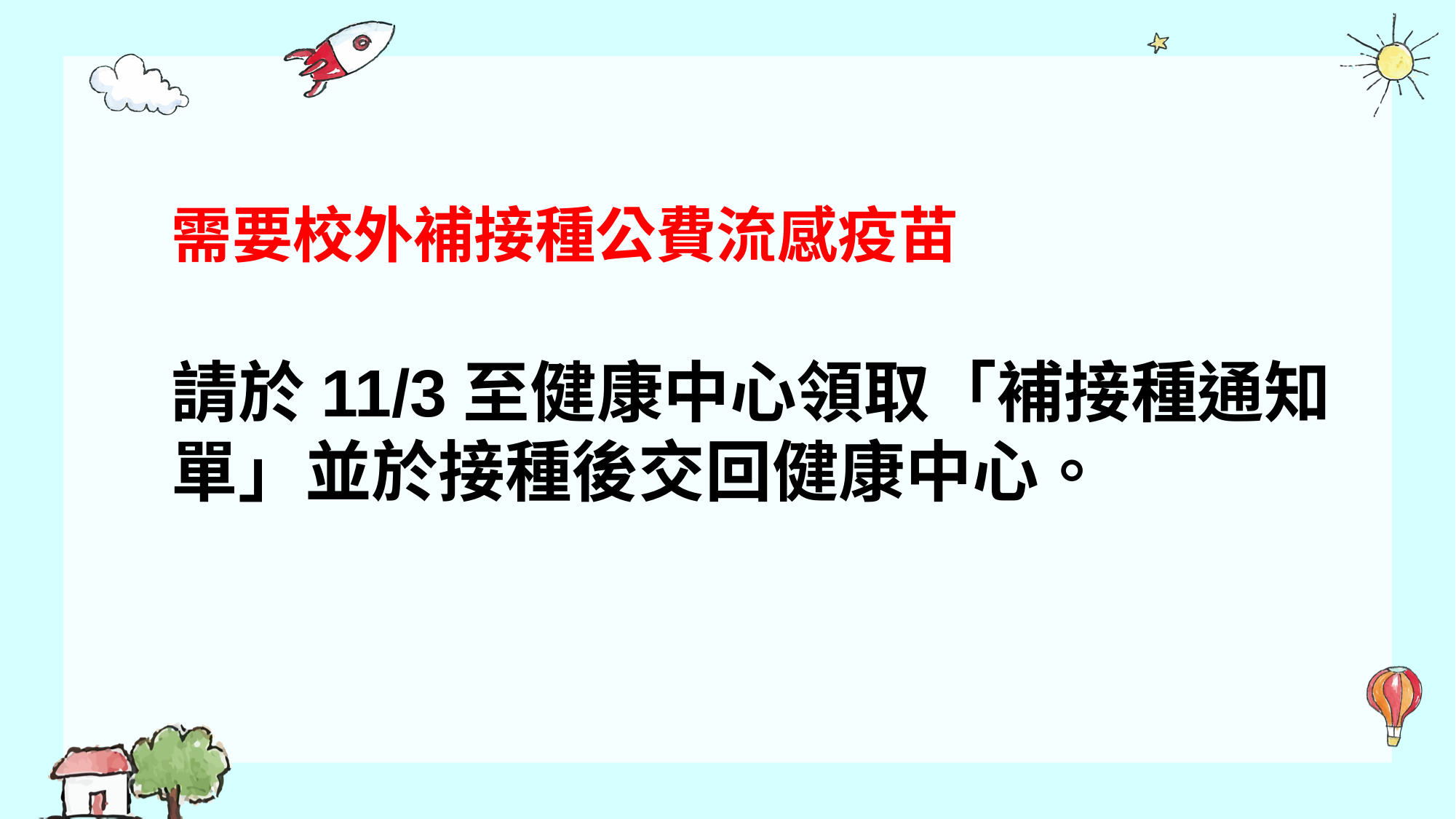

需要校外補接種公費流感疫苗

請於11/3至健康中心領取「補接種通知單」並於接種後交回健康中心。